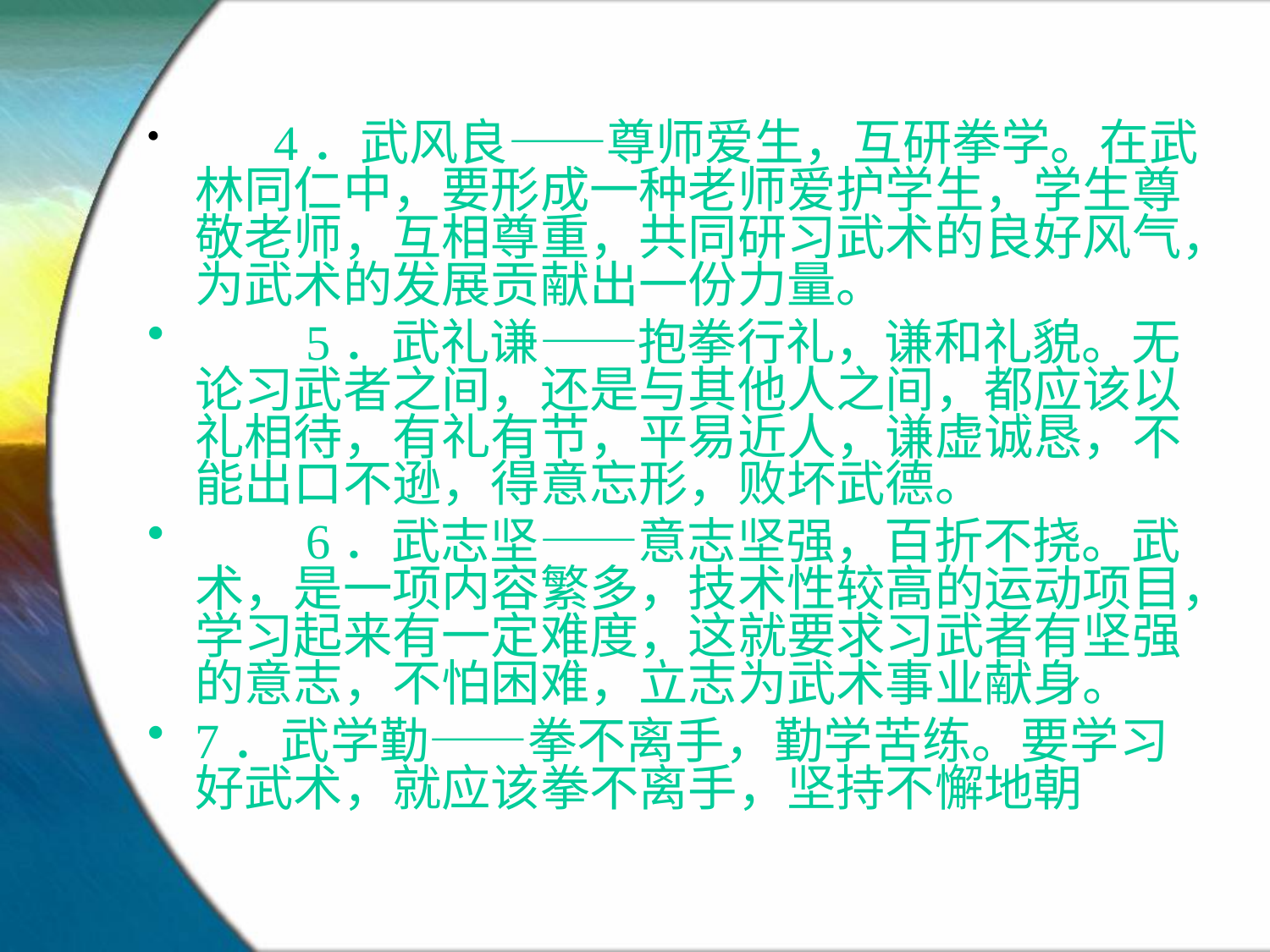

4．武风良——尊师爱生，互研拳学。在武林同仁中，要形成一种老师爱护学生，学生尊敬老师，互相尊重，共同研习武术的良好风气，为武术的发展贡献出一份力量。
　　5．武礼谦——抱拳行礼，谦和礼貌。无论习武者之间，还是与其他人之间，都应该以礼相待，有礼有节，平易近人，谦虚诚恳，不能出口不逊，得意忘形，败坏武德。
　　6．武志坚——意志坚强，百折不挠。武术，是一项内容繁多，技术性较高的运动项目，学习起来有一定难度，这就要求习武者有坚强的意志，不怕困难，立志为武术事业献身。
7．武学勤——拳不离手，勤学苦练。要学习好武术，就应该拳不离手，坚持不懈地朝
20